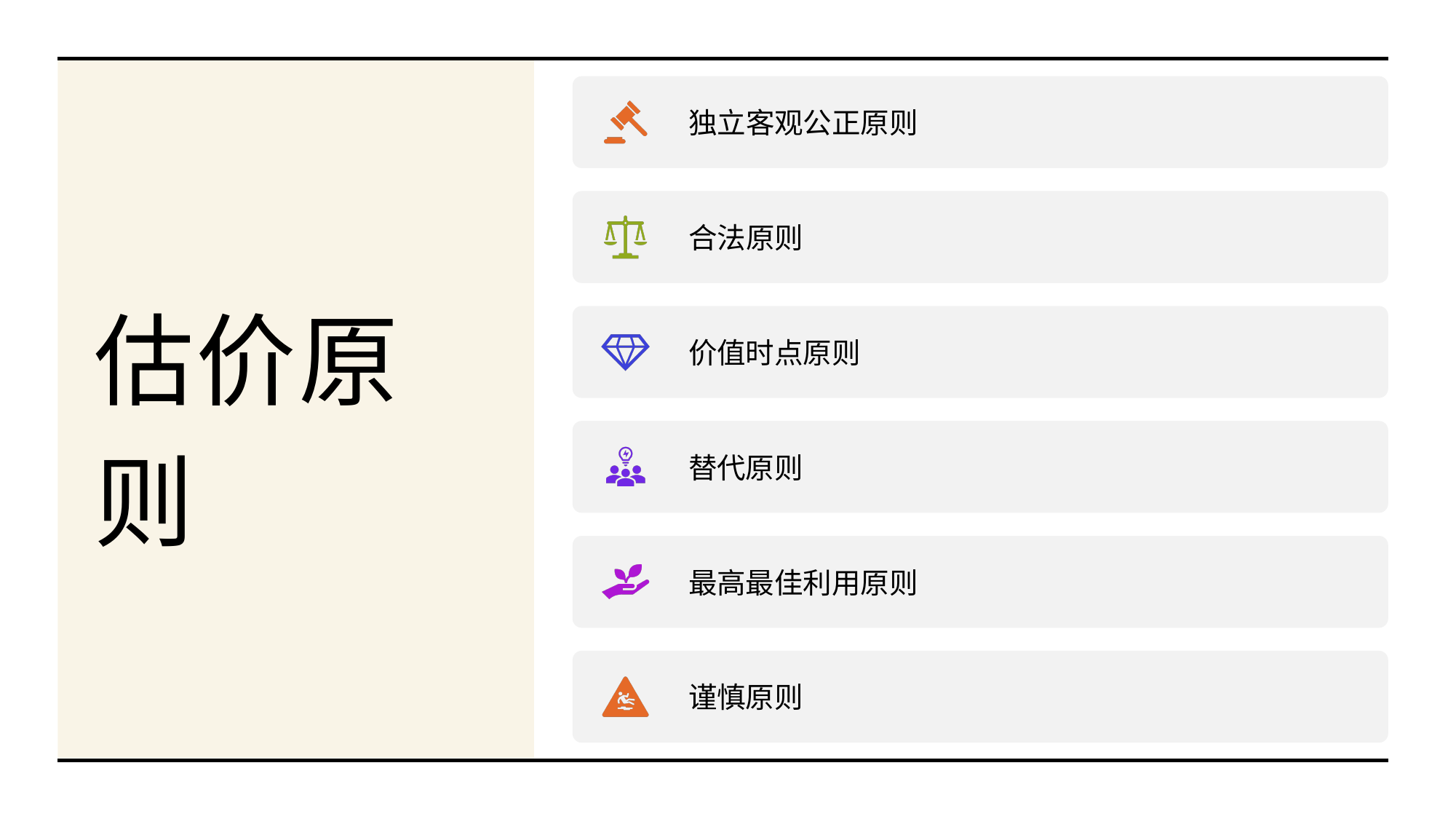

独立客观公正原则
合法原则
价值时点原则
替代原则
最高最佳利用原则
谨慎原则
# 估价原则